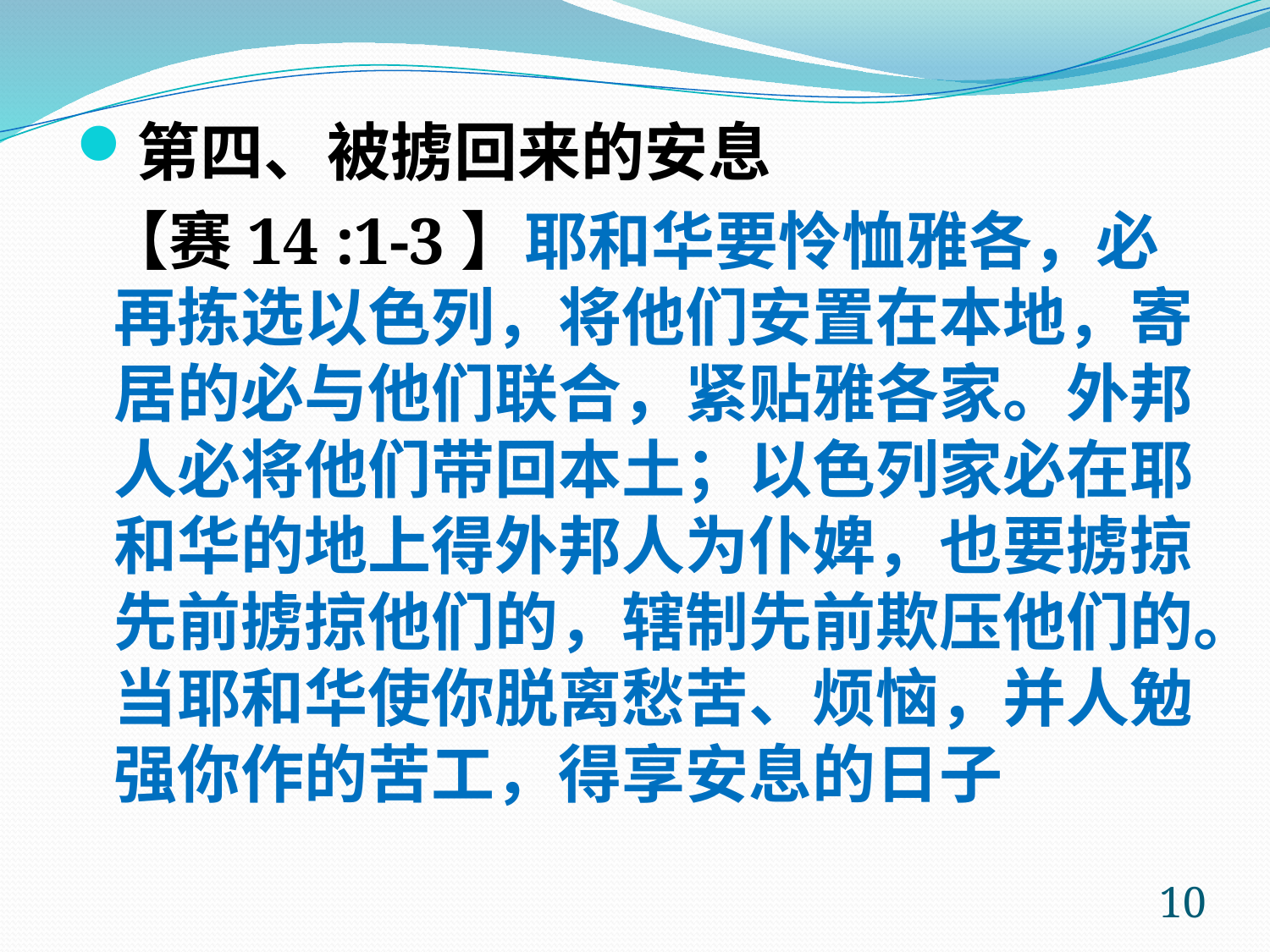

第四、被掳回来的安息
 【赛14 :1-3】耶和华要怜恤雅各，必再拣选以色列，将他们安置在本地，寄居的必与他们联合，紧贴雅各家。外邦人必将他们带回本土；以色列家必在耶和华的地上得外邦人为仆婢，也要掳掠先前掳掠他们的，辖制先前欺压他们的。当耶和华使你脱离愁苦、烦恼，并人勉强你作的苦工，得享安息的日子
10